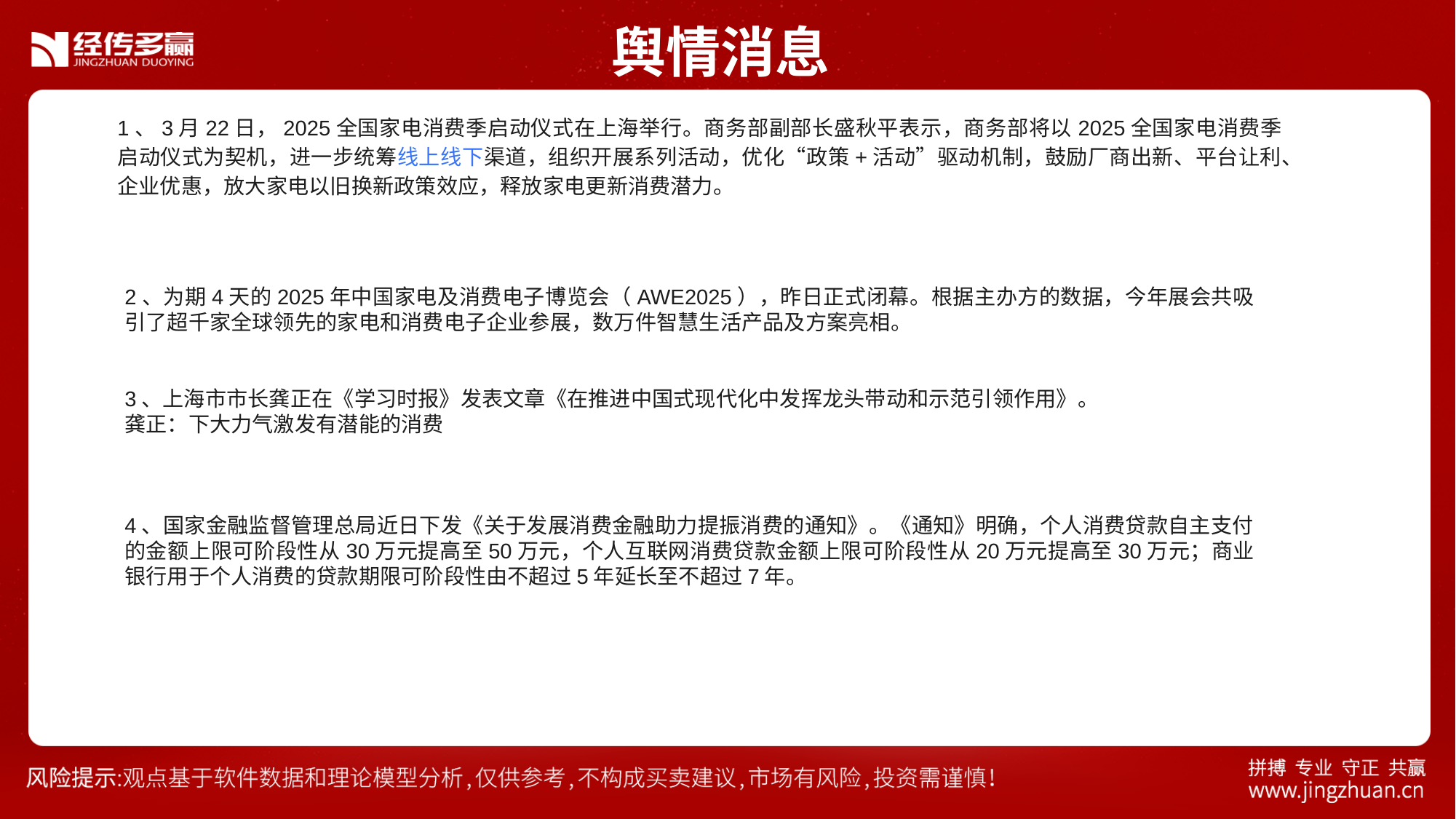

舆情消息

1、3月22日，2025全国家电消费季启动仪式在上海举行。商务部副部长盛秋平表示，商务部将以2025全国家电消费季启动仪式为契机，进一步统筹线上线下渠道，组织开展系列活动，优化“政策+活动”驱动机制，鼓励厂商出新、平台让利、企业优惠，放大家电以旧换新政策效应，释放家电更新消费潜力。

2、为期4天的2025年中国家电及消费电子博览会（AWE2025），昨日正式闭幕。根据主办方的数据，今年展会共吸引了超千家全球领先的家电和消费电子企业参展，数万件智慧生活产品及方案亮相。

3、上海市市长龚正在《学习时报》发表文章《在推进中国式现代化中发挥龙头带动和示范引领作用》。
龚正：下大力气激发有潜能的消费

4、国家金融监督管理总局近日下发《关于发展消费金融助力提振消费的通知》。《通知》明确，个人消费贷款自主支付的金额上限可阶段性从30万元提高至50万元，个人互联网消费贷款金额上限可阶段性从20万元提高至30万元；商业银行用于个人消费的贷款期限可阶段性由不超过5年延长至不超过7年。